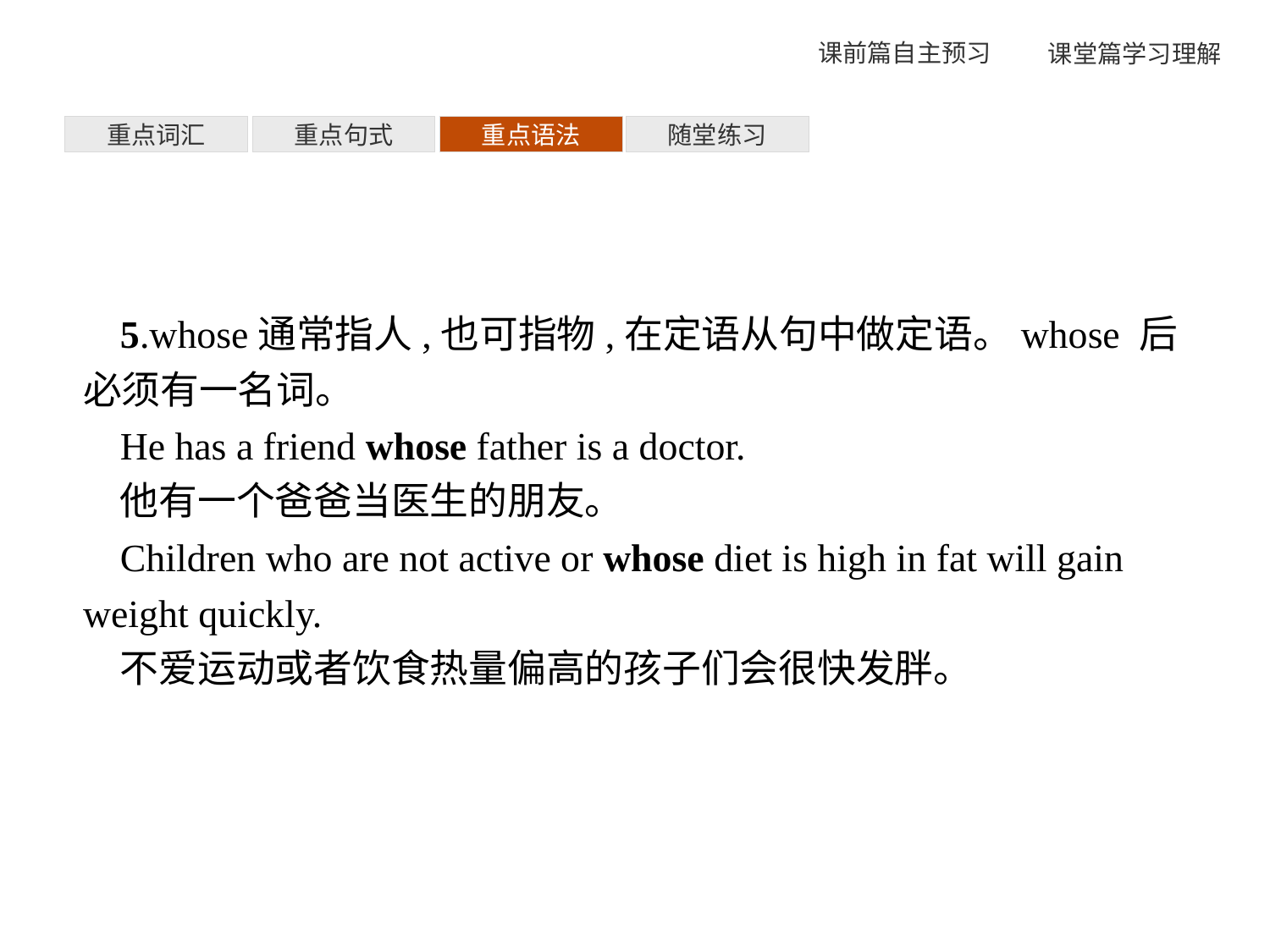

重点词汇
重点句式
重点语法
随堂练习
5.whose通常指人,也可指物,在定语从句中做定语。whose 后必须有一名词。
He has a friend whose father is a doctor.
他有一个爸爸当医生的朋友。
Children who are not active or whose diet is high in fat will gain weight quickly.
不爱运动或者饮食热量偏高的孩子们会很快发胖。